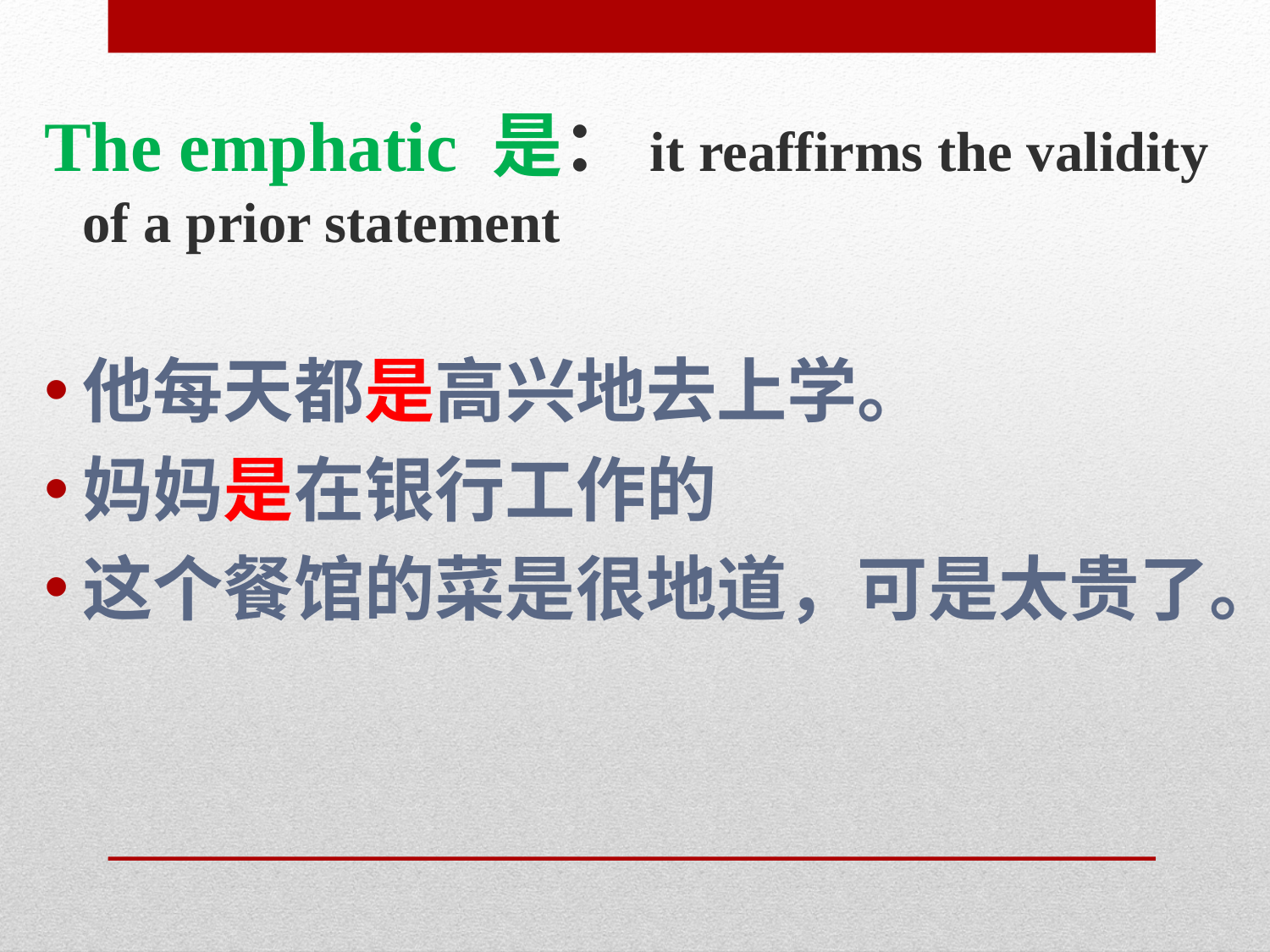

The emphatic 是：it reaffirms the validity of a prior statement

他每天都是高兴地去上学。
妈妈是在银行工作的
这个餐馆的菜是很地道，可是太贵了。